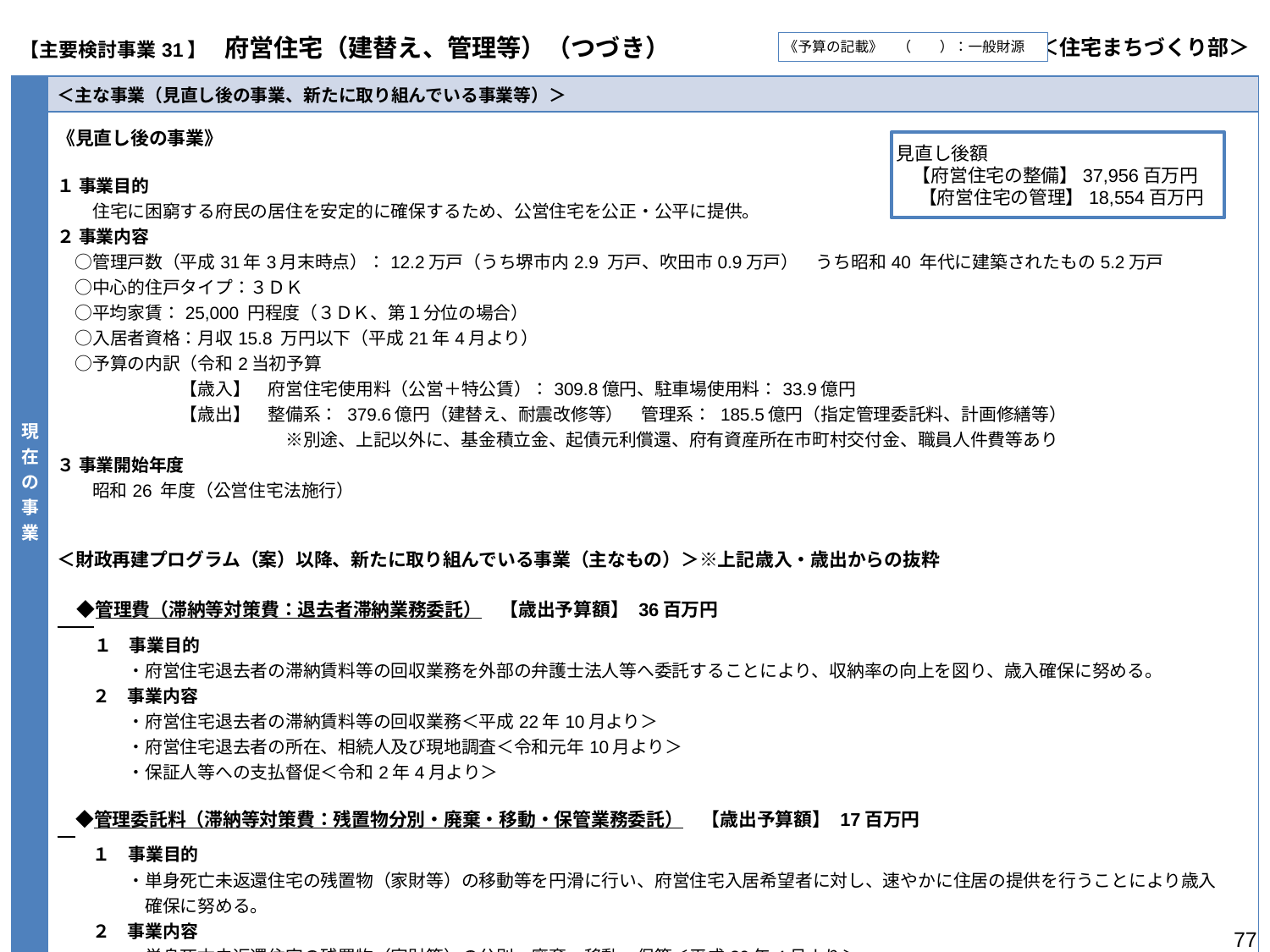

| 【主要検討事業31】　府営住宅（建替え、管理等）（つづき） | ＜住宅まちづくり部＞ |
| --- | --- |
《予算の記載》　（　　）：一般財源
| 現在の事業 | ＜主な事業（見直し後の事業、新たに取り組んでいる事業等）＞ |
| --- | --- |
|  | 《見直し後の事業》 １ 事業目的 　　住宅に困窮する府民の居住を安定的に確保するため、公営住宅を公正・公平に提供。 ２ 事業内容 　○管理戸数（平成31年3月末時点）：12.2万戸（うち堺市内2.9 万戸、吹田市0.9万戸）　うち昭和40 年代に建築されたもの5.2万戸 　○中心的住戸タイプ：３ＤＫ 　○平均家賃：25,000 円程度（３ＤＫ、第１分位の場合） 　○入居者資格：月収15.8 万円以下（平成21年4月より） 　○予算の内訳（令和2当初予算 　　　　　　　【歳入】　府営住宅使用料（公営＋特公賃）：309.8億円、駐車場使用料：33.9億円 　　　　　　　【歳出】　整備系： 379.6億円（建替え、耐震改修等）　管理系： 185.5億円（指定管理委託料、計画修繕等） 　　　　　　　　　　　　　※別途、上記以外に、基金積立金、起債元利償還、府有資産所在市町村交付金、職員人件費等あり　　 ３ 事業開始年度 　　昭和26 年度（公営住宅法施行） ＜財政再建プログラム（案）以降、新たに取り組んでいる事業（主なもの）＞※上記歳入・歳出からの抜粋 　◆管理費（滞納等対策費：退去者滞納業務委託）　【歳出予算額】 36百万円 　　 　　１　事業目的 　　　　・府営住宅退去者の滞納賃料等の回収業務を外部の弁護士法人等へ委託することにより、収納率の向上を図り、歳入確保に努める。 　　２　事業内容 　　　　・府営住宅退去者の滞納賃料等の回収業務＜平成22年10月より＞ 　　　　・府営住宅退去者の所在、相続人及び現地調査＜令和元年10月より＞ 　　　　・保証人等への支払督促＜令和2年4月より＞ 　◆管理委託料（滞納等対策費：残置物分別・廃棄・移動・保管業務委託）　【歳出予算額】 17百万円 　 　　１　事業目的 　　　　・単身死亡未返還住宅の残置物（家財等）の移動等を円滑に行い、府営住宅入居希望者に対し、速やかに住居の提供を行うことにより歳入 　　　　　確保に努める。 　　２　事業内容 　　　　・単身死亡未返還住宅の残置物（家財等）の分別・廃棄・移動・保管＜平成30年4月より＞ |
|  |  |
見直し後額
   【府営住宅の整備】37,956百万円
　 【府営住宅の管理】18,554百万円
77